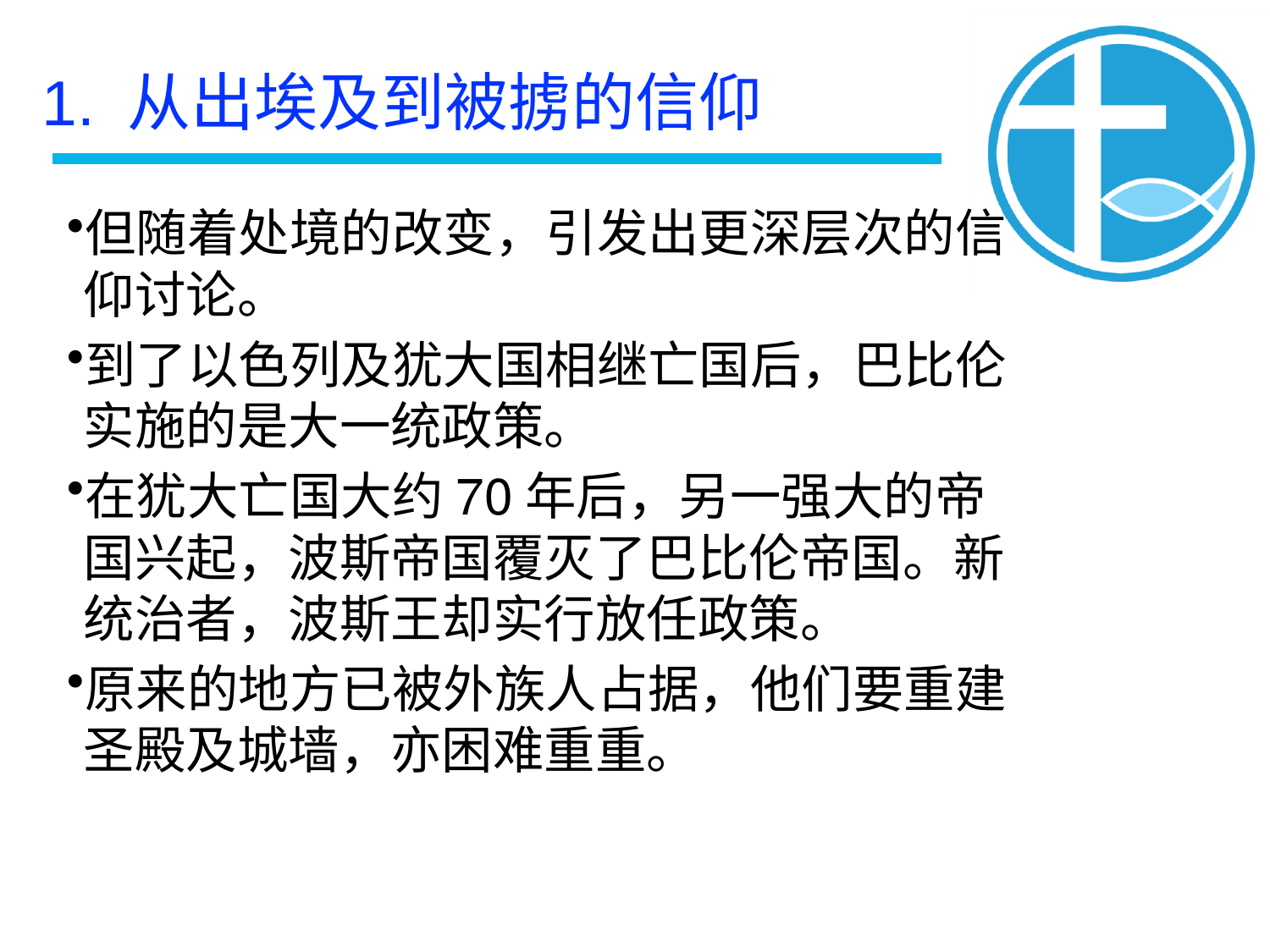

1. 从出埃及到被掳的信仰
但随着处境的改变，引发出更深层次的信仰讨论。
到了以色列及犹大国相继亡国后，巴比伦实施的是大一统政策。
在犹大亡国大约70年后，另一强大的帝国兴起，波斯帝国覆灭了巴比伦帝国。新统治者，波斯王却实行放任政策。
原来的地方已被外族人占据，他们要重建圣殿及城墙，亦困难重重。